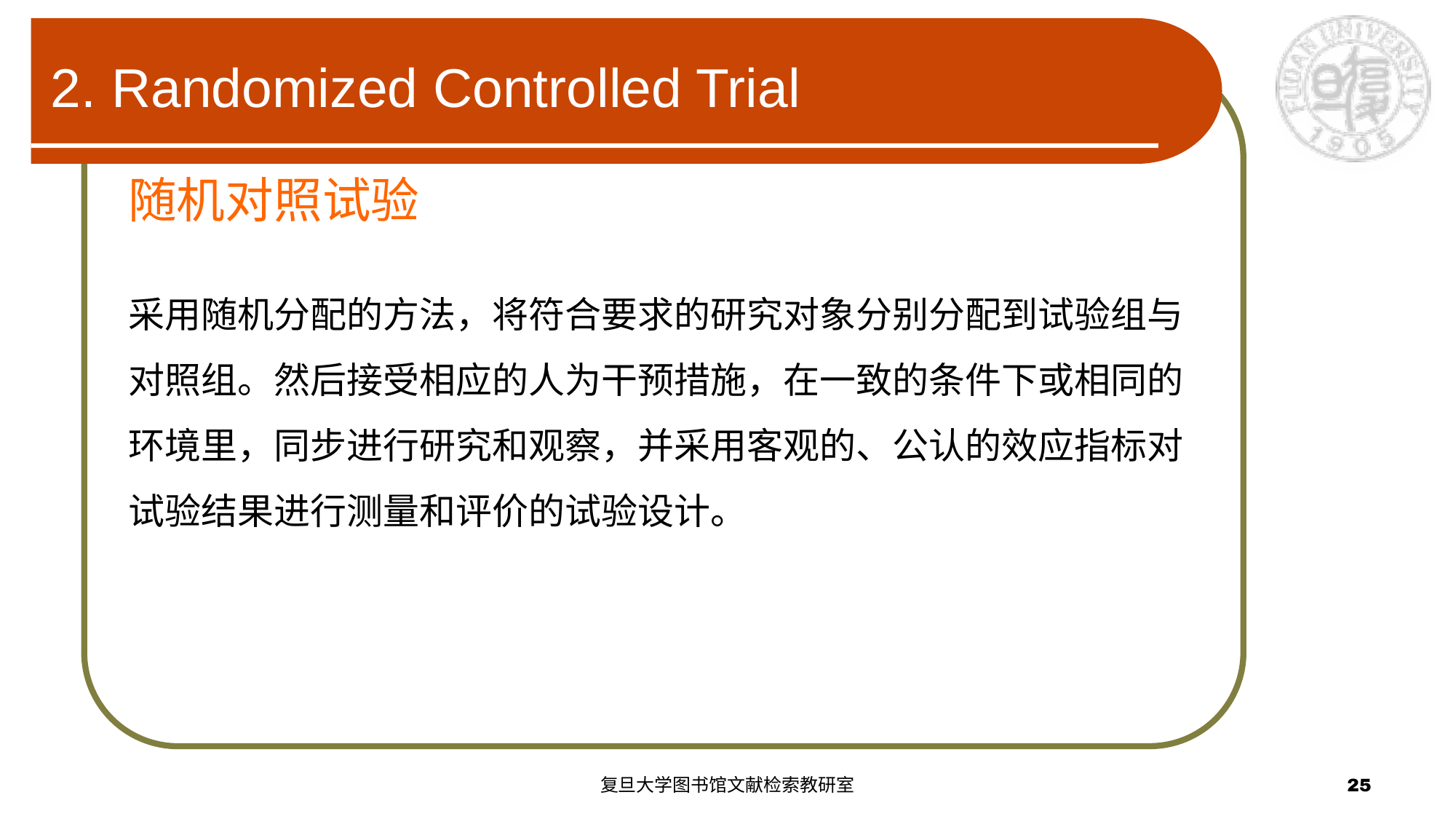

# 2. Randomized Controlled Trial
随机对照试验

采用随机分配的方法，将符合要求的研究对象分别分配到试验组与对照组。然后接受相应的人为干预措施，在一致的条件下或相同的环境里，同步进行研究和观察，并采用客观的、公认的效应指标对试验结果进行测量和评价的试验设计。

复旦大学图书馆文献检索教研室
25